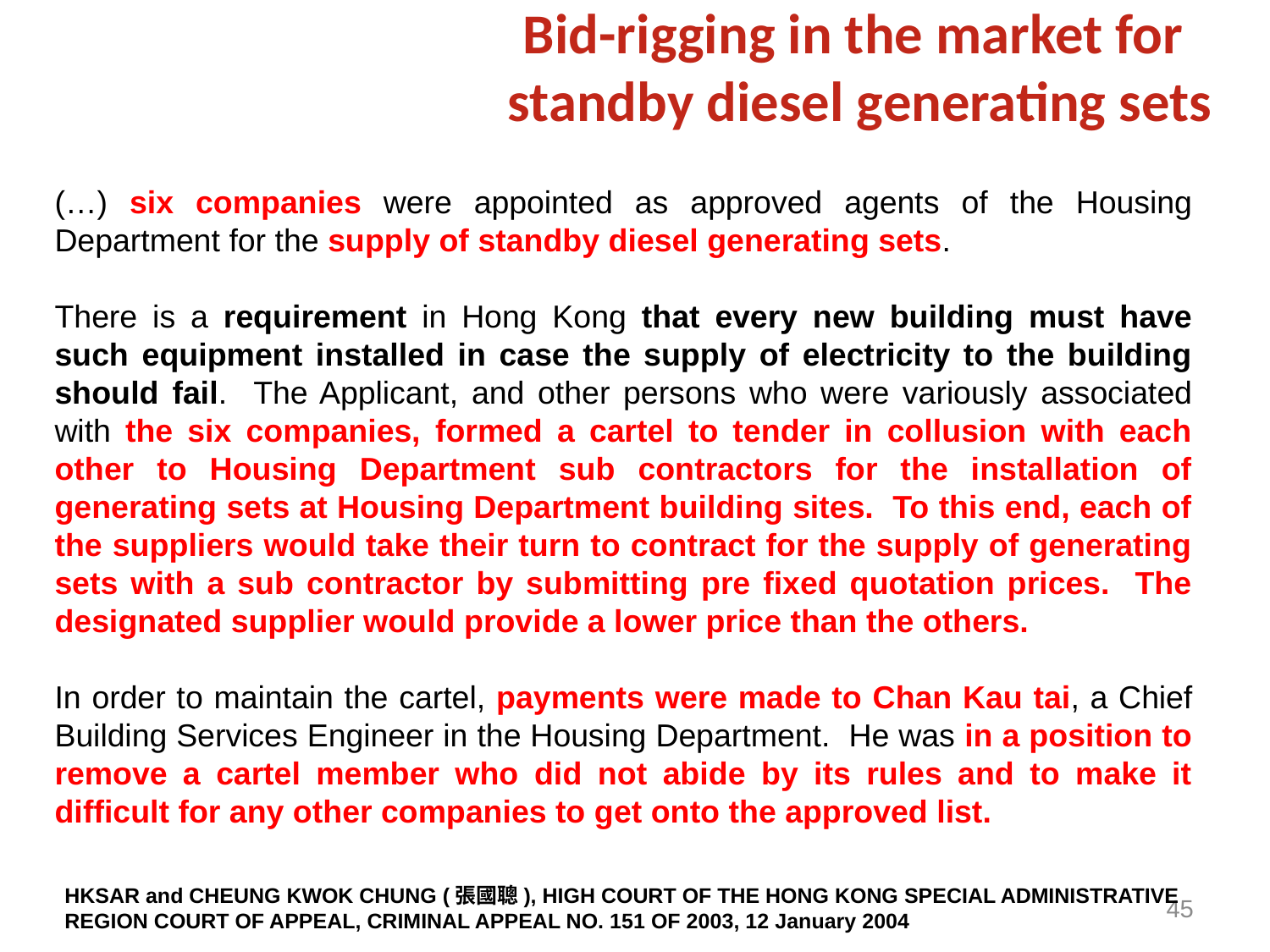

# Bid-rigging in the market for standby diesel generating sets
(…) six companies were appointed as approved agents of the Housing Department for the supply of standby diesel generating sets.

There is a requirement in Hong Kong that every new building must have such equipment installed in case the supply of electricity to the building should fail.  The Applicant, and other persons who were variously associated with the six companies, formed a cartel to tender in collusion with each other to Housing Department sub contractors for the installation of generating sets at Housing Department building sites.  To this end, each of the suppliers would take their turn to contract for the supply of generating sets with a sub contractor by submitting pre fixed quotation prices.  The designated supplier would provide a lower price than the others.

In order to maintain the cartel, payments were made to Chan Kau tai, a Chief Building Services Engineer in the Housing Department.  He was in a position to remove a cartel member who did not abide by its rules and to make it difficult for any other companies to get onto the approved list.

HKSAR and CHEUNG KWOK CHUNG (張國聰), HIGH COURT OF THE HONG KONG SPECIAL ADMINISTRATIVE REGION COURT OF APPEAL, CRIMINAL APPEAL NO. 151 OF 2003, 12 January 2004

45